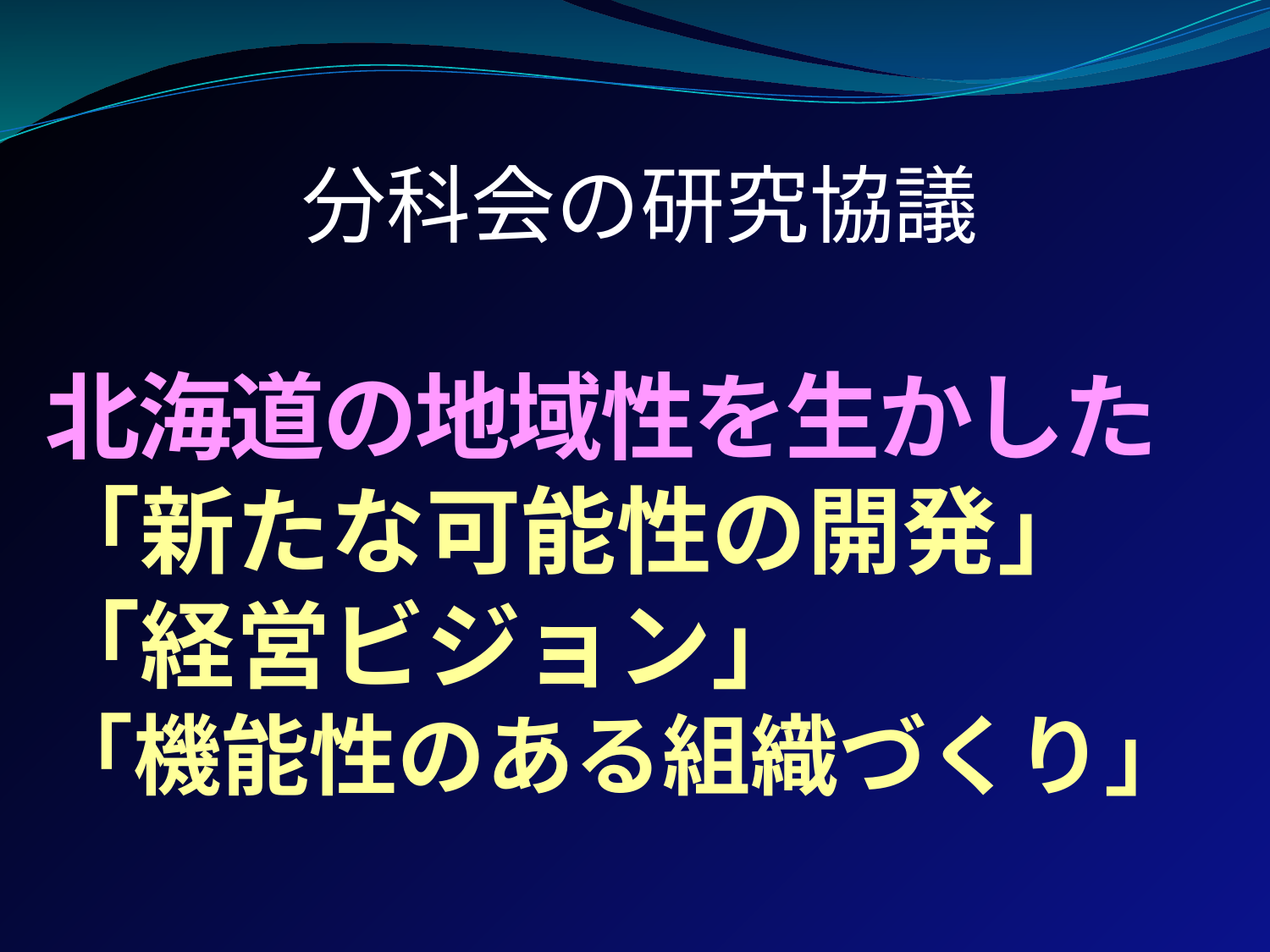

分科会の研究協議
# 北海道の地域性を生かした 「新たな可能性の開発」 「経営ビジョン」 「機能性のある組織づくり」